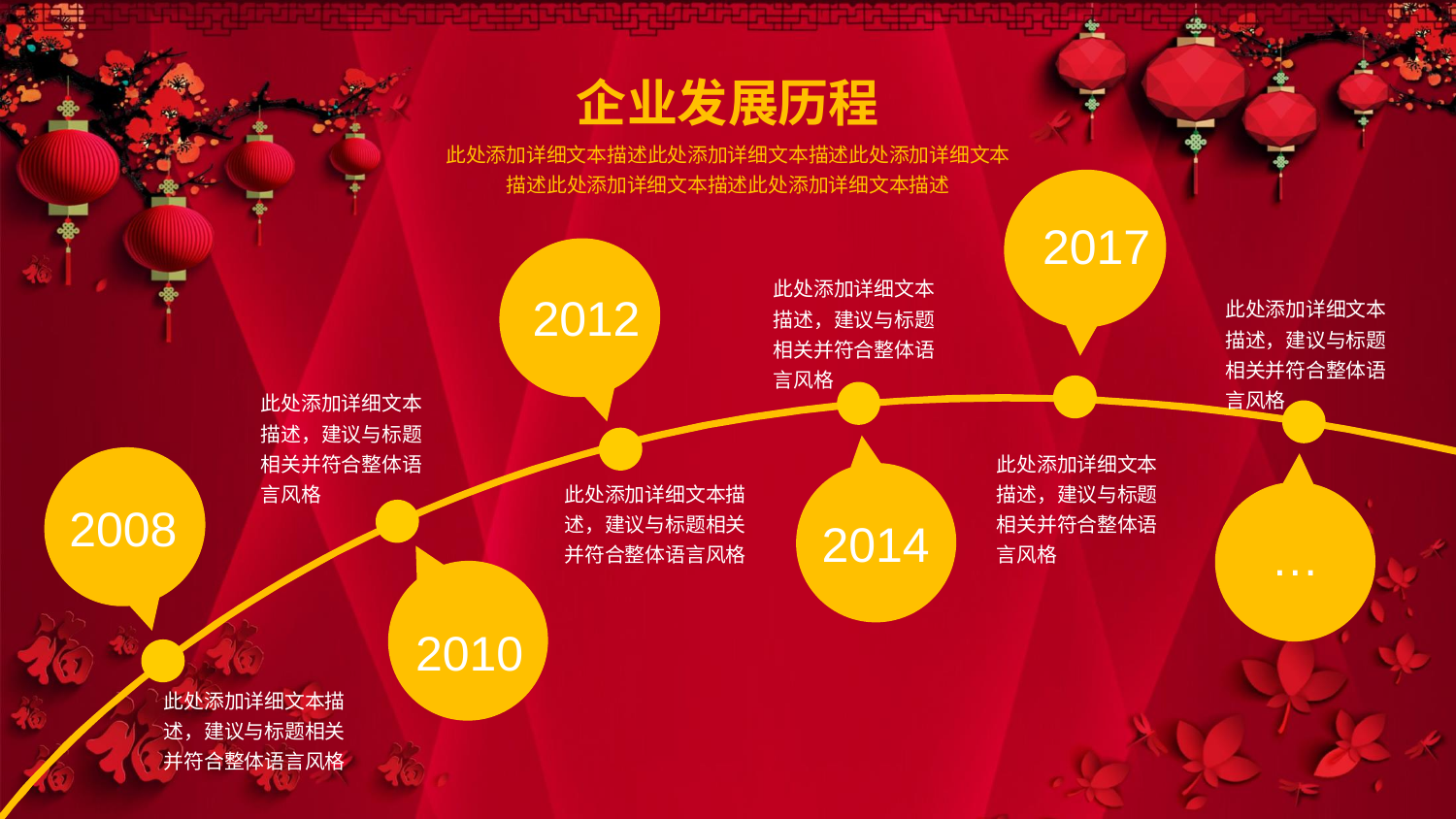

企业发展历程
此处添加详细文本描述此处添加详细文本描述此处添加详细文本描述此处添加详细文本描述此处添加详细文本描述

2017

此处添加详细文本描述，建议与标题相关并符合整体语言风格
2012
此处添加详细文本描述，建议与标题相关并符合整体语言风格

此处添加详细文本描述，建议与标题相关并符合整体语言风格

此处添加详细文本描述，建议与标题相关并符合整体语言风格

此处添加详细文本描述，建议与标题相关并符合整体语言风格

2008

2014
…

2010

此处添加详细文本描述，建议与标题相关并符合整体语言风格